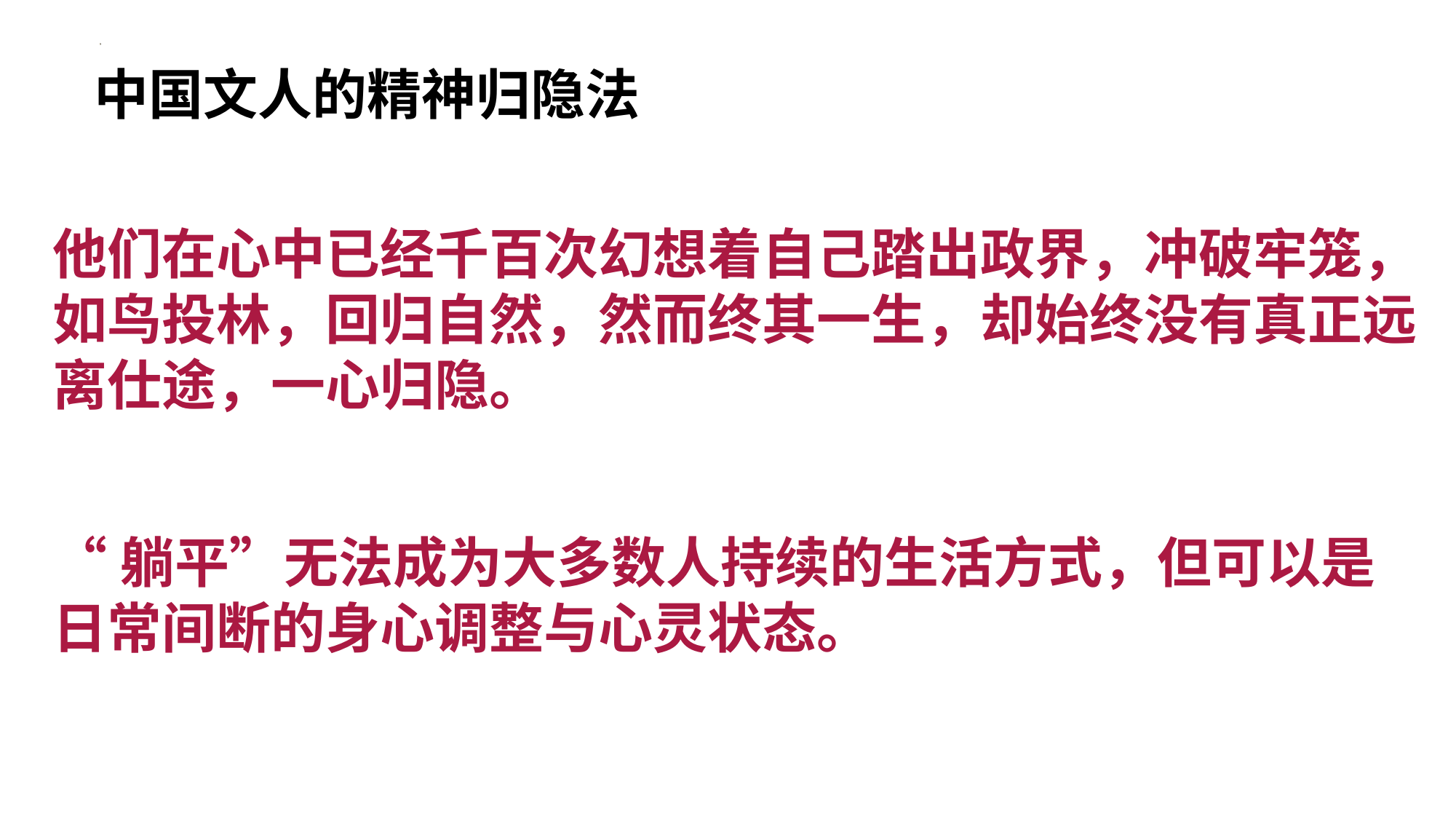

中国文人的精神归隐法
他们在心中已经千百次幻想着自己踏出政界，冲破牢笼，如鸟投林，回归自然，然而终其一生，却始终没有真正远离仕途，一心归隐。
“躺平”无法成为大多数人持续的生活方式，但可以是日常间断的身心调整与心灵状态。